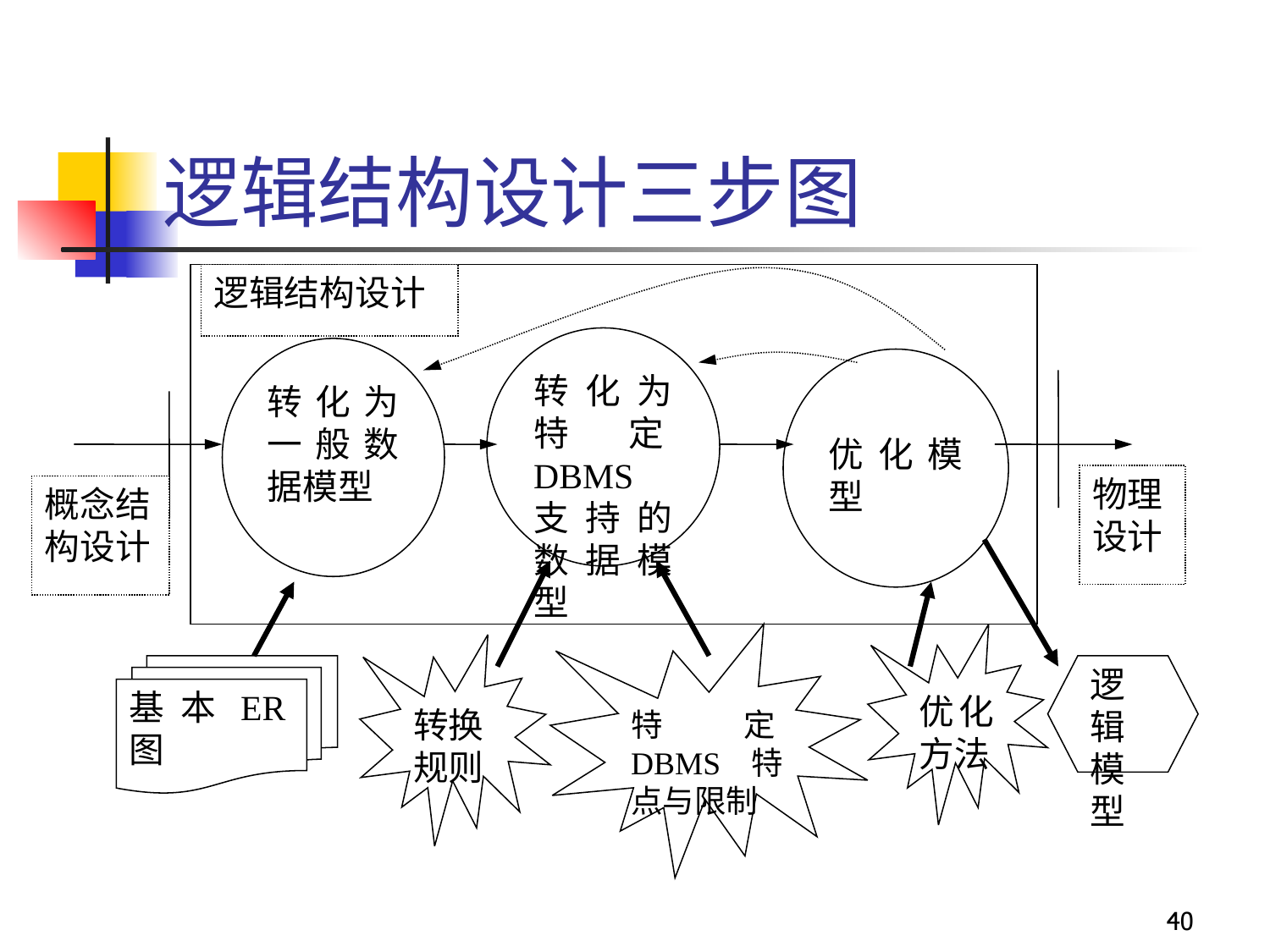

# 逻辑结构设计三步图

逻辑结构设计

转化为特定DBMS支持的数据模型
转化为一般数据模型

优化模型

物理
设计
概念结
构设计

特定DBMS特点与限制
优化方法
转换
规则
基本ER图
逻辑模型
40